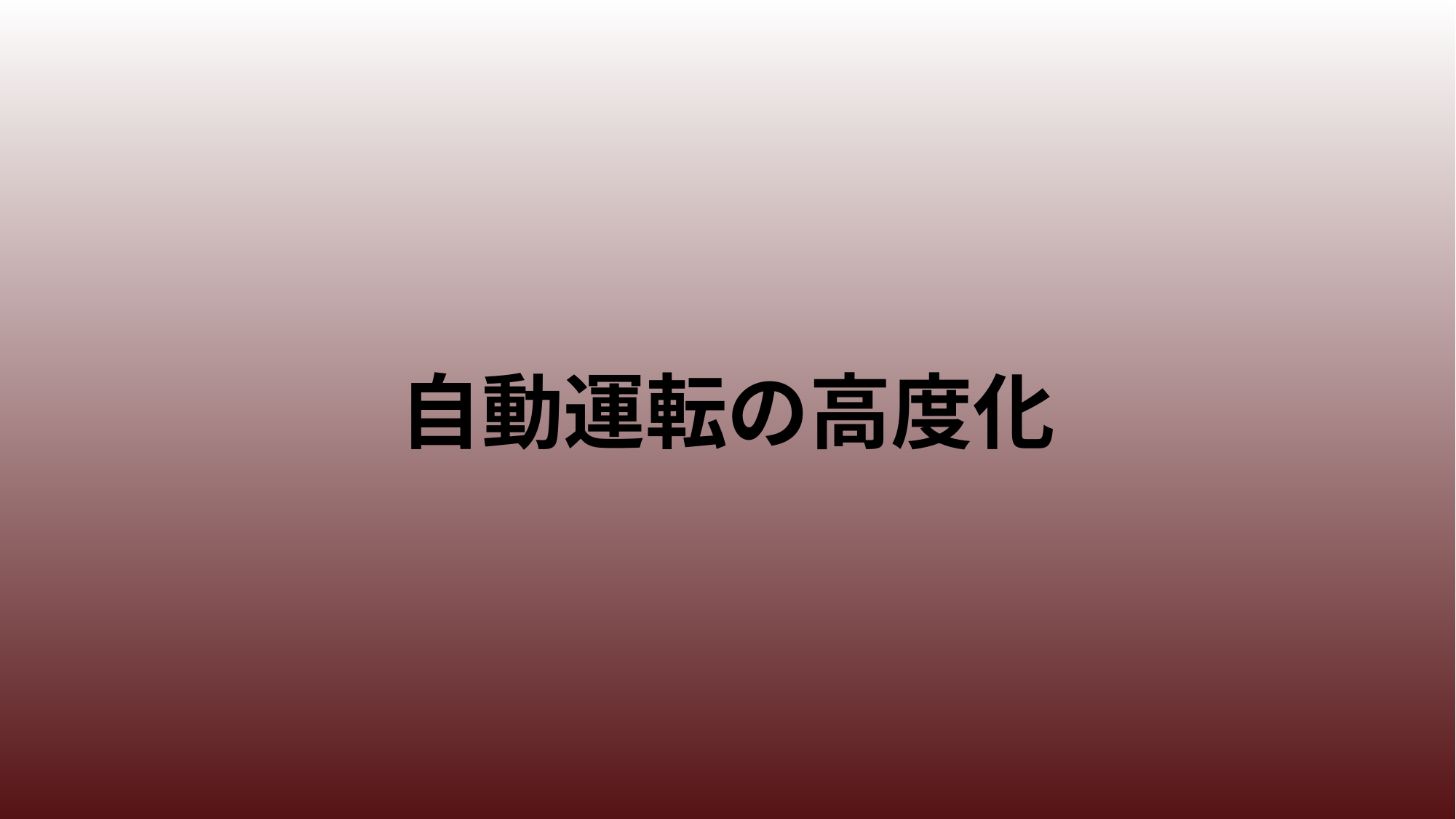

自動運転の高度化
8
© 2018 PLM Revolution Inc.